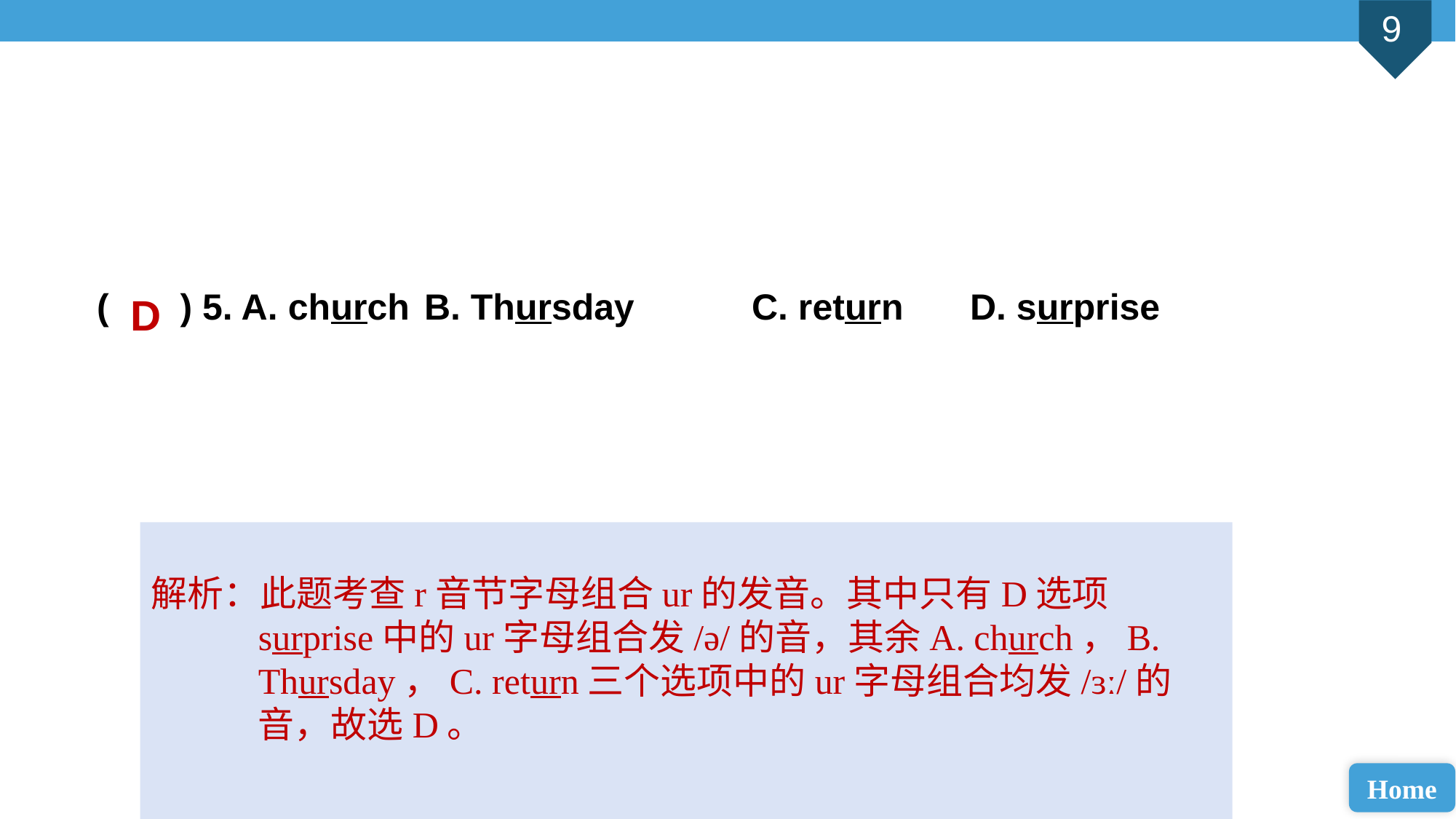

(       ) 5. A. church 	B. Thursday 	C. return 	D. surprise
D

解析：此题考查r音节字母组合ur的发音。其中只有D选项surprise中的ur字母组合发/ə/的音，其余A. church，B. Thursday，C. return三个选项中的ur字母组合均发/ɜː/的音，故选D。